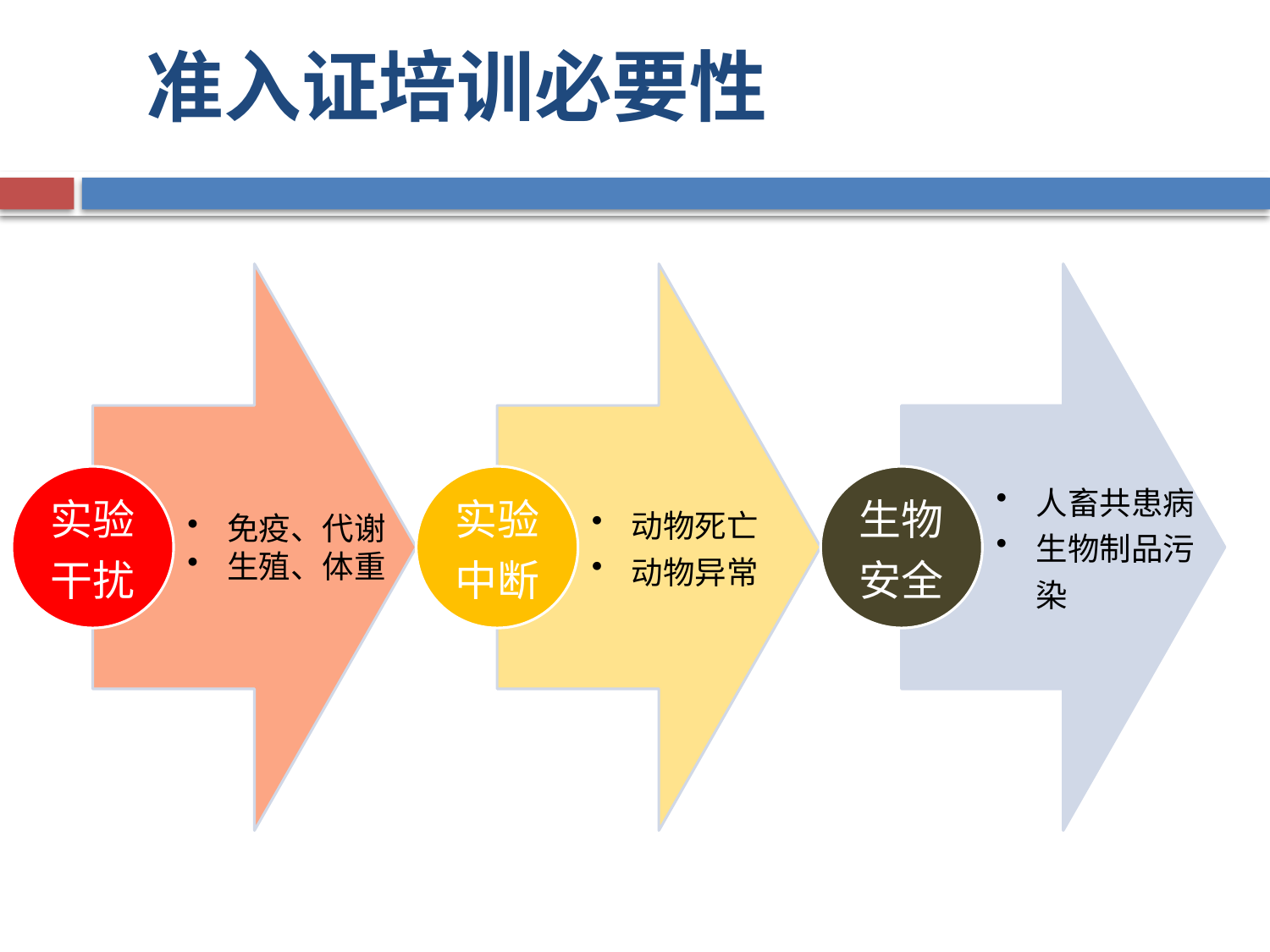

# 准入证培训必要性
实验干扰
实验中断
动物死亡
动物异常
生物安全
生物制品污染
免疫、代谢
生殖、体重
人畜共患病